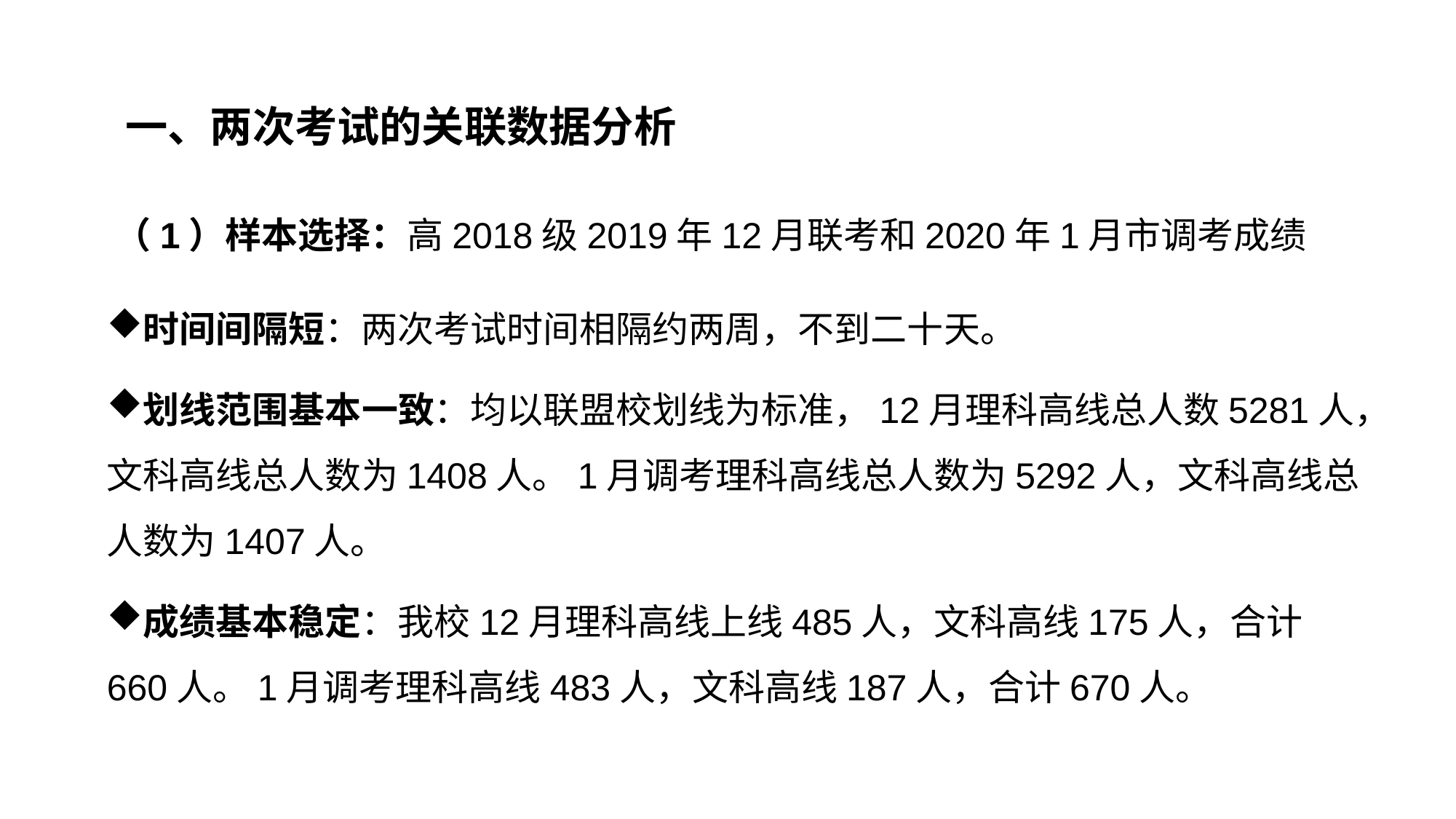

# 一、两次考试的关联数据分析
（1）样本选择：高2018级2019年12月联考和2020年1月市调考成绩
时间间隔短：两次考试时间相隔约两周，不到二十天。
划线范围基本一致：均以联盟校划线为标准，12月理科高线总人数5281人，文科高线总人数为1408人。1月调考理科高线总人数为5292人，文科高线总人数为1407人。
成绩基本稳定：我校12月理科高线上线485人，文科高线175人，合计660人。1月调考理科高线483人，文科高线187人，合计670人。